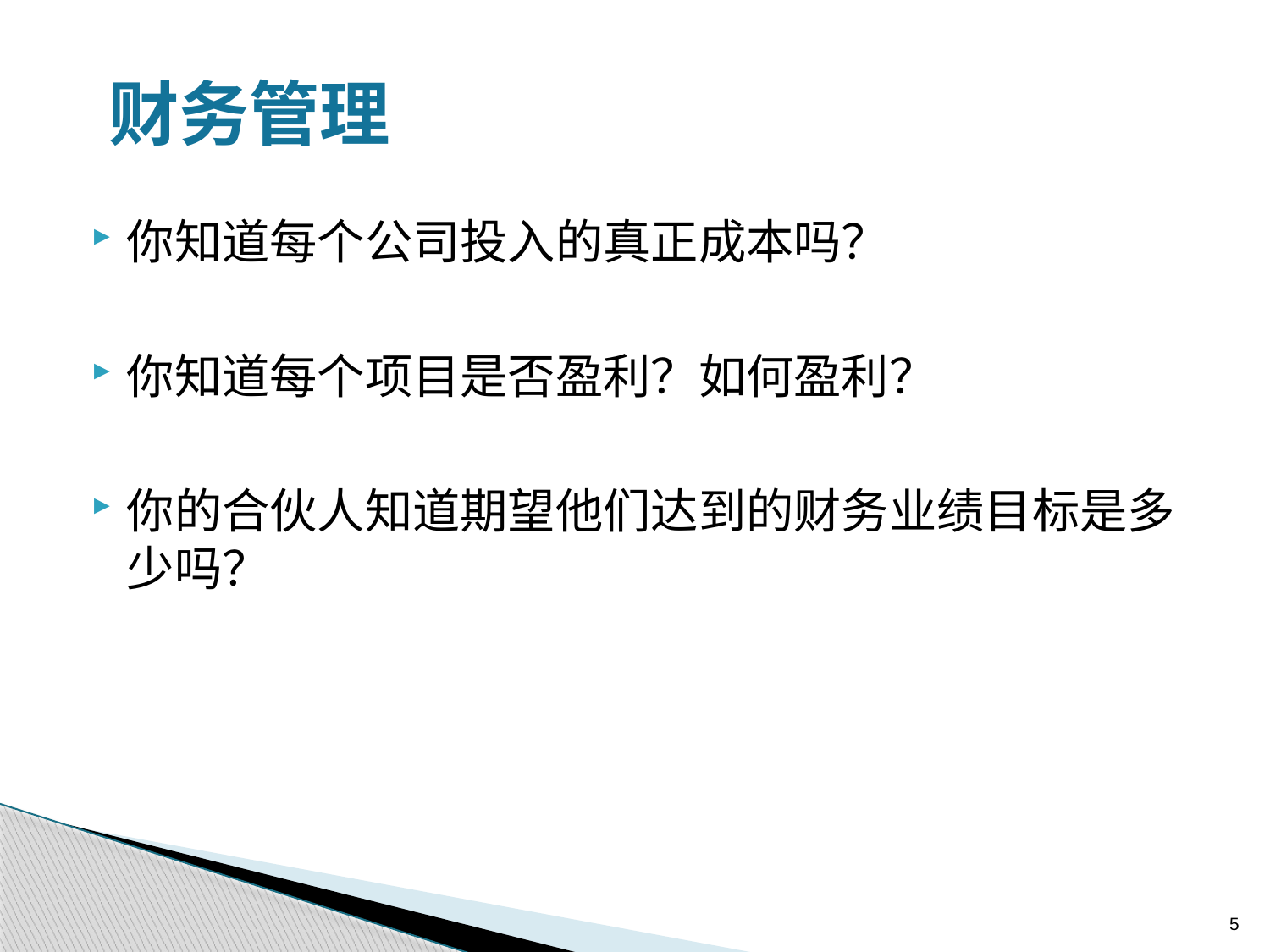

财务管理
你知道每个公司投入的真正成本吗？

你知道每个项目是否盈利？如何盈利？

你的合伙人知道期望他们达到的财务业绩目标是多少吗？
5